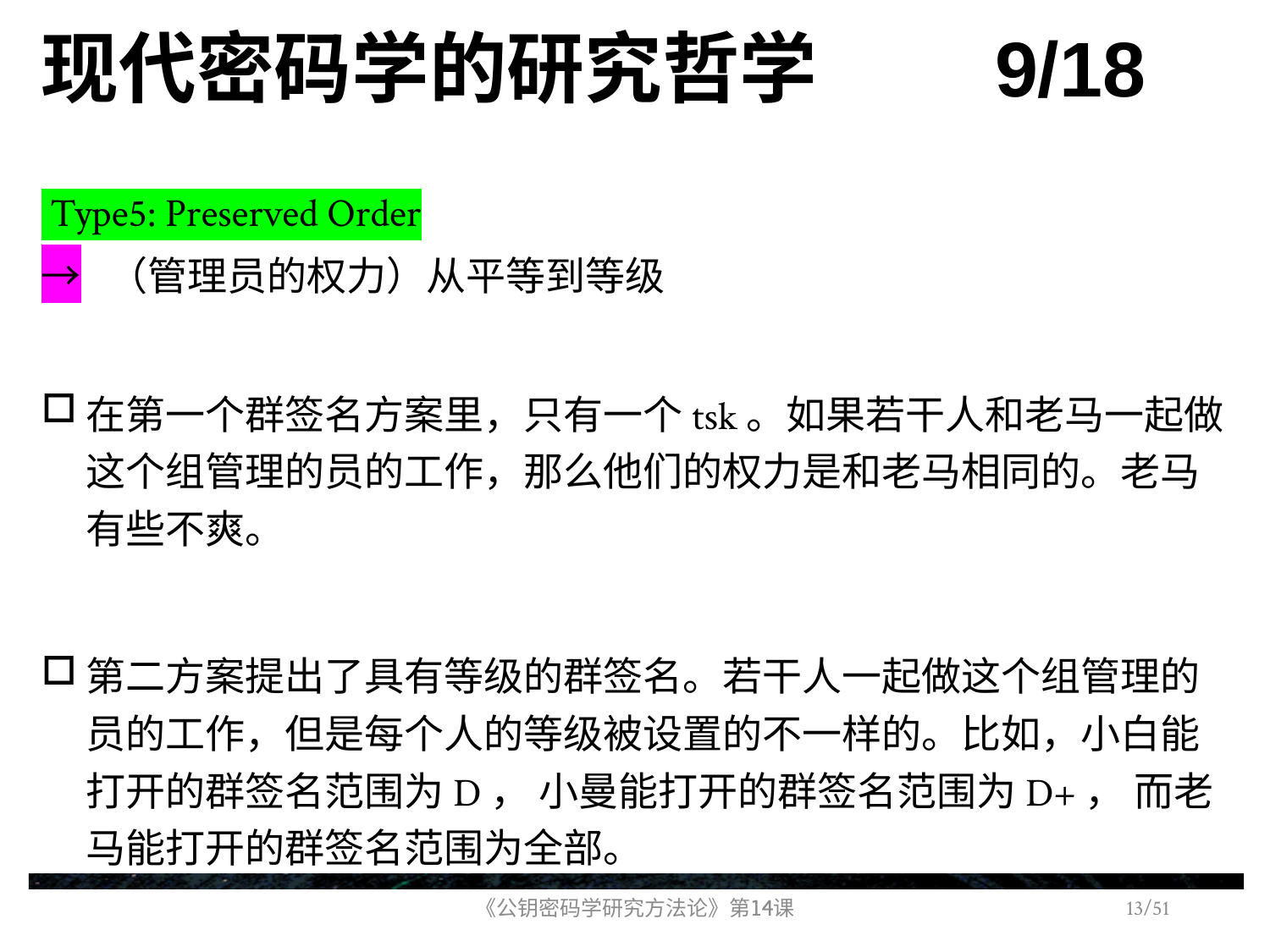

# 现代密码学的研究哲学         9/18
 Type5: Preserved Order
→  （管理员的权力）从平等到等级

在第一个群签名方案里，只有一个tsk。如果若干人和老马一起做这个组管理的员的工作，那么他们的权力是和老马相同的。老马有些不爽。

第二方案提出了具有等级的群签名。若干人一起做这个组管理的员的工作，但是每个人的等级被设置的不一样的。比如，小白能打开的群签名范围为D， 小曼能打开的群签名范围为D+， 而老马能打开的群签名范围为全部。

《公钥密码学研究方法论》第14课
13/51